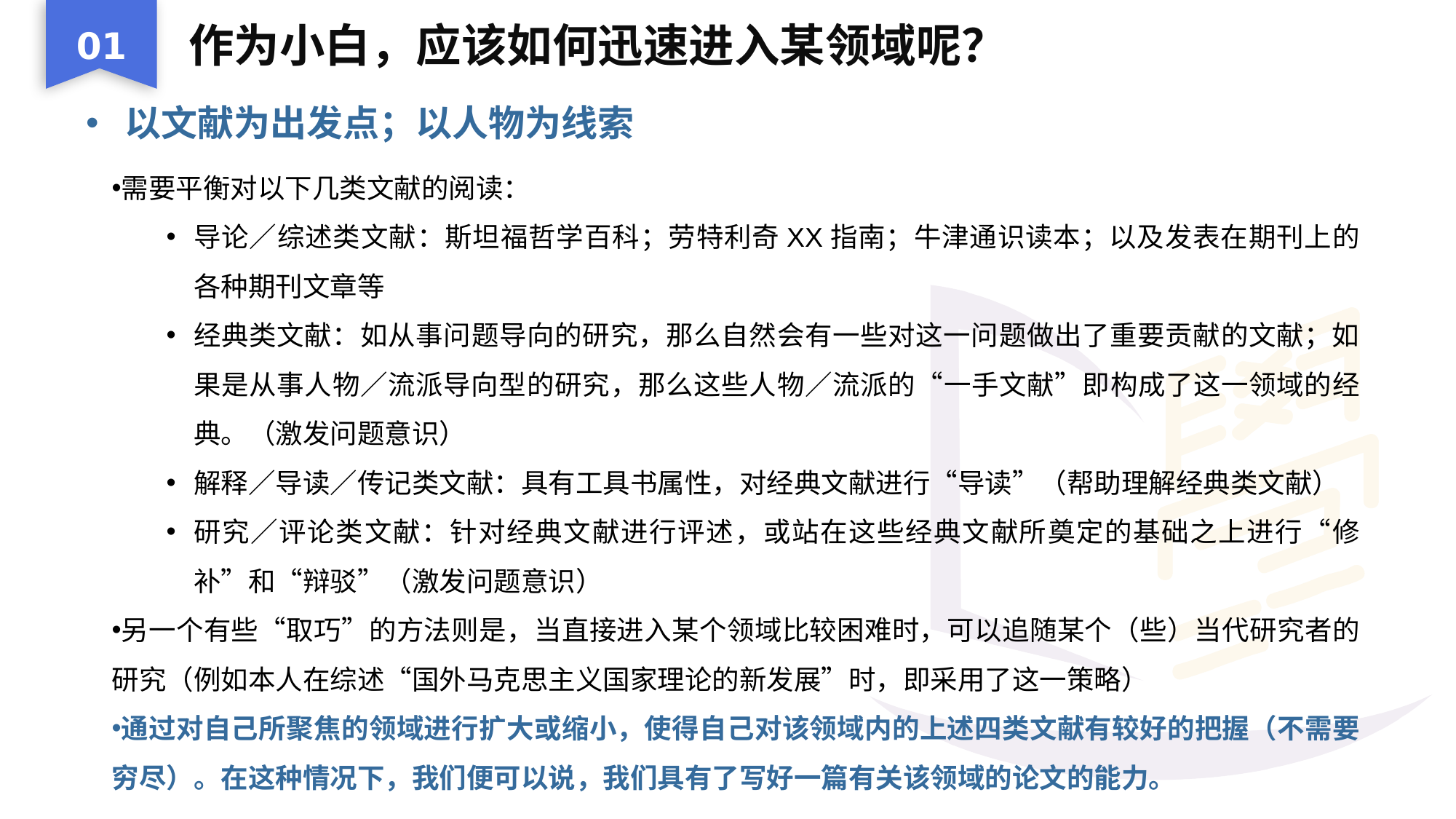

01
作为小白，应该如何迅速进入某领域呢？
以文献为出发点；以人物为线索
需要平衡对以下几类文献的阅读：
导论／综述类文献：斯坦福哲学百科；劳特利奇XX指南；牛津通识读本；以及发表在期刊上的各种期刊文章等
经典类文献：如从事问题导向的研究，那么自然会有一些对这一问题做出了重要贡献的文献；如果是从事人物／流派导向型的研究，那么这些人物／流派的“一手文献”即构成了这一领域的经典。（激发问题意识）
解释／导读／传记类文献：具有工具书属性，对经典文献进行“导读”（帮助理解经典类文献）
研究／评论类文献：针对经典文献进行评述，或站在这些经典文献所奠定的基础之上进行“修补”和“辩驳”（激发问题意识）
另一个有些“取巧”的方法则是，当直接进入某个领域比较困难时，可以追随某个（些）当代研究者的研究（例如本人在综述“国外马克思主义国家理论的新发展”时，即采用了这一策略）
通过对自己所聚焦的领域进行扩大或缩小，使得自己对该领域内的上述四类文献有较好的把握（不需要穷尽）。在这种情况下，我们便可以说，我们具有了写好一篇有关该领域的论文的能力。